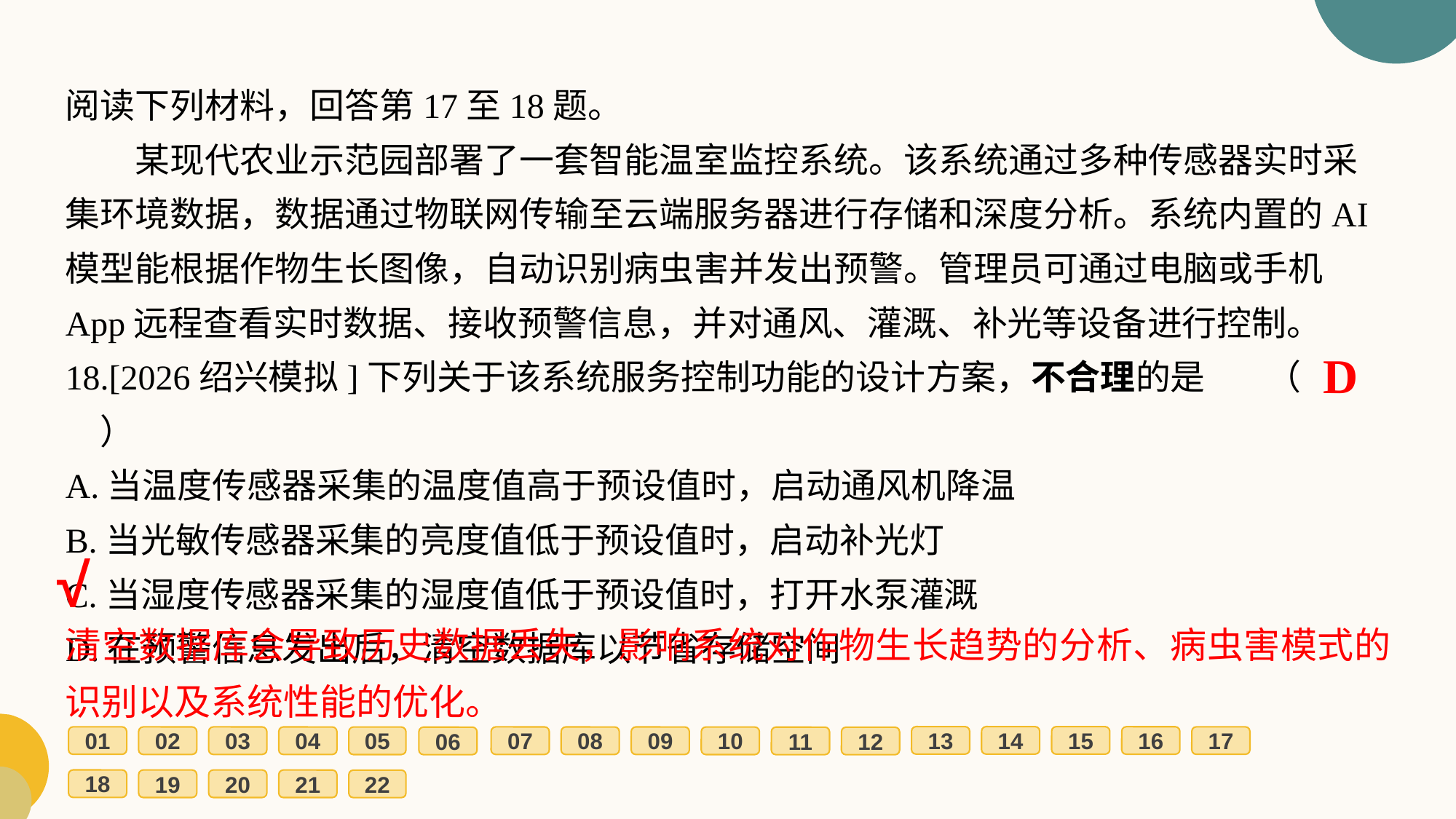

阅读下列材料，回答第17至18题。
　　某现代农业示范园部署了一套智能温室监控系统。该系统通过多种传感器实时采集环境数据，数据通过物联网传输至云端服务器进行存储和深度分析。系统内置的AI模型能根据作物生长图像，自动识别病虫害并发出预警。管理员可通过电脑或手机App远程查看实时数据、接收预警信息，并对通风、灌溉、补光等设备进行控制。
18.[2026绍兴模拟]下列关于该系统服务控制功能的设计方案，不合理的是	（　　）
A.当温度传感器采集的温度值高于预设值时，启动通风机降温
B.当光敏传感器采集的亮度值低于预设值时，启动补光灯
C.当湿度传感器采集的湿度值低于预设值时，打开水泵灌溉
D.在预警信息发出后，清空数据库以节省存储空间
D
√
清空数据库会导致历史数据丢失，影响系统对作物生长趋势的分析、病虫害模式的识别以及系统性能的优化。